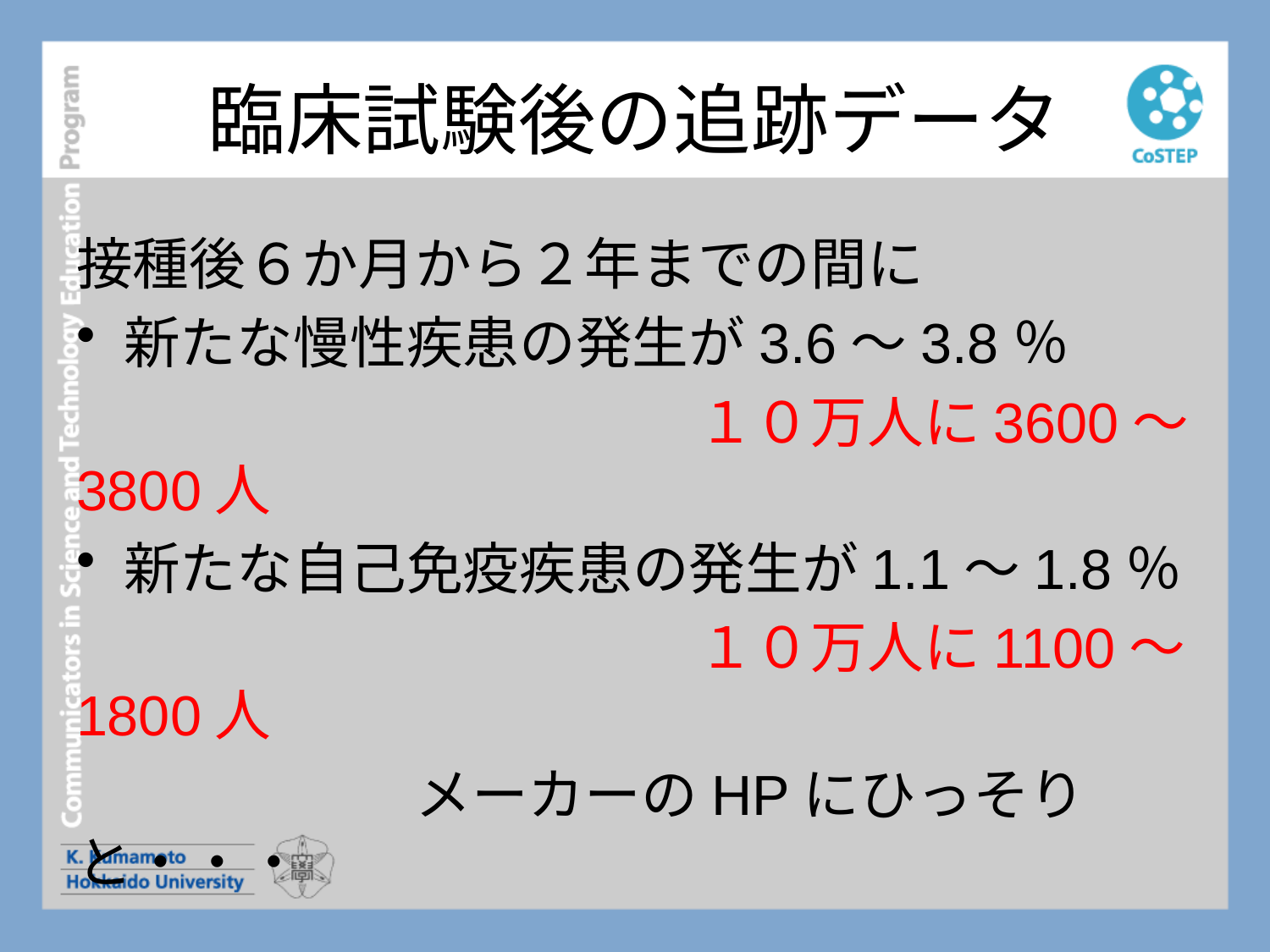

# 臨床試験後の追跡データ
接種後６か月から２年までの間に
新たな慢性疾患の発生が3.6～3.8％
　　　　　　　　　　　１０万人に3600～3800人
新たな自己免疫疾患の発生が1.1～1.8％
　　　　　　　　　　　１０万人に1100～1800人
　　　　　　メーカーのHPにひっそりと・・・